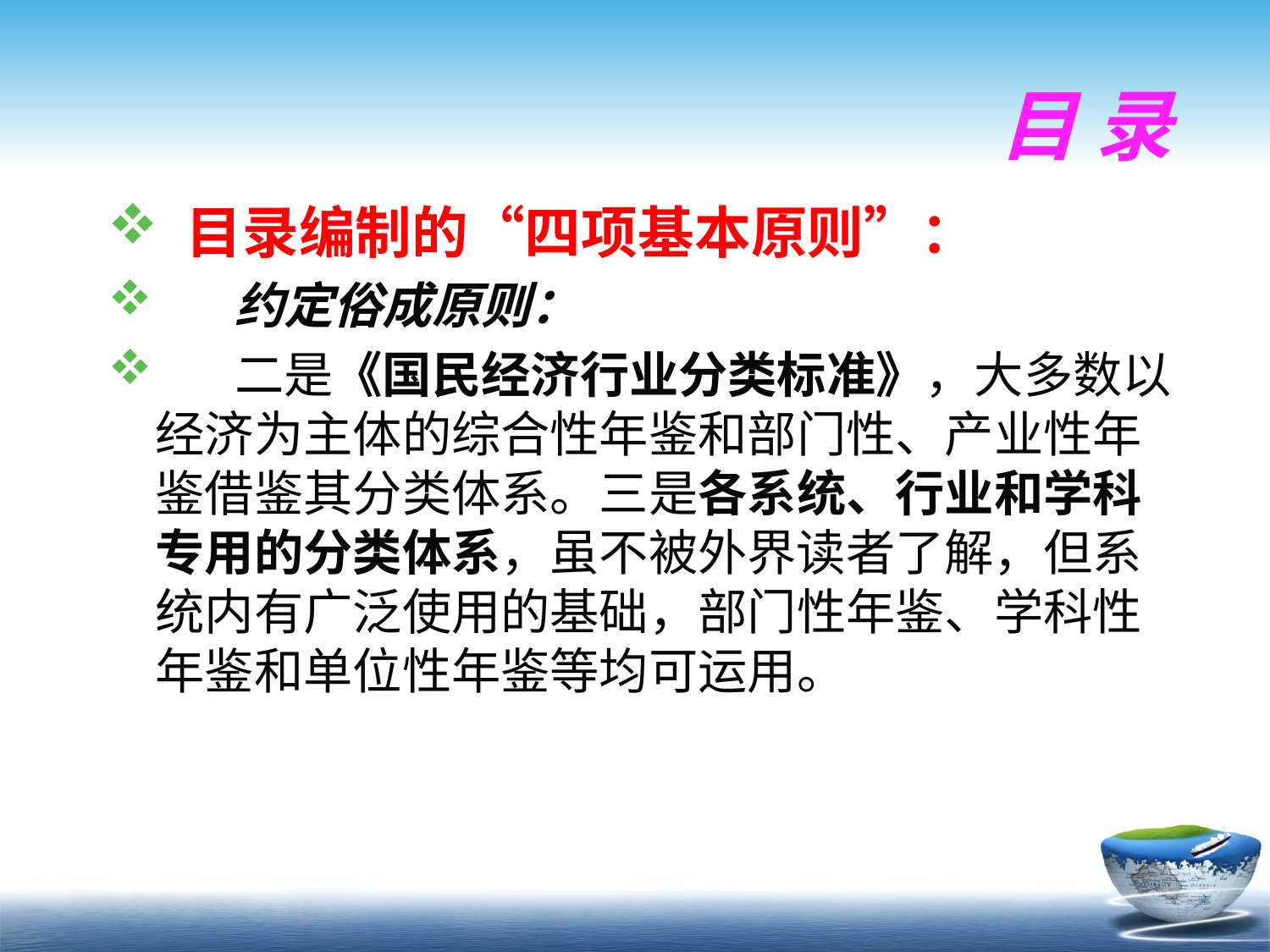

# 目 录
 目录编制的“四项基本原则”：
      约定俗成原则：
      二是《国民经济行业分类标准》，大多数以经济为主体的综合性年鉴和部门性、产业性年鉴借鉴其分类体系。三是各系统、行业和学科专用的分类体系，虽不被外界读者了解，但系统内有广泛使用的基础，部门性年鉴、学科性年鉴和单位性年鉴等均可运用。